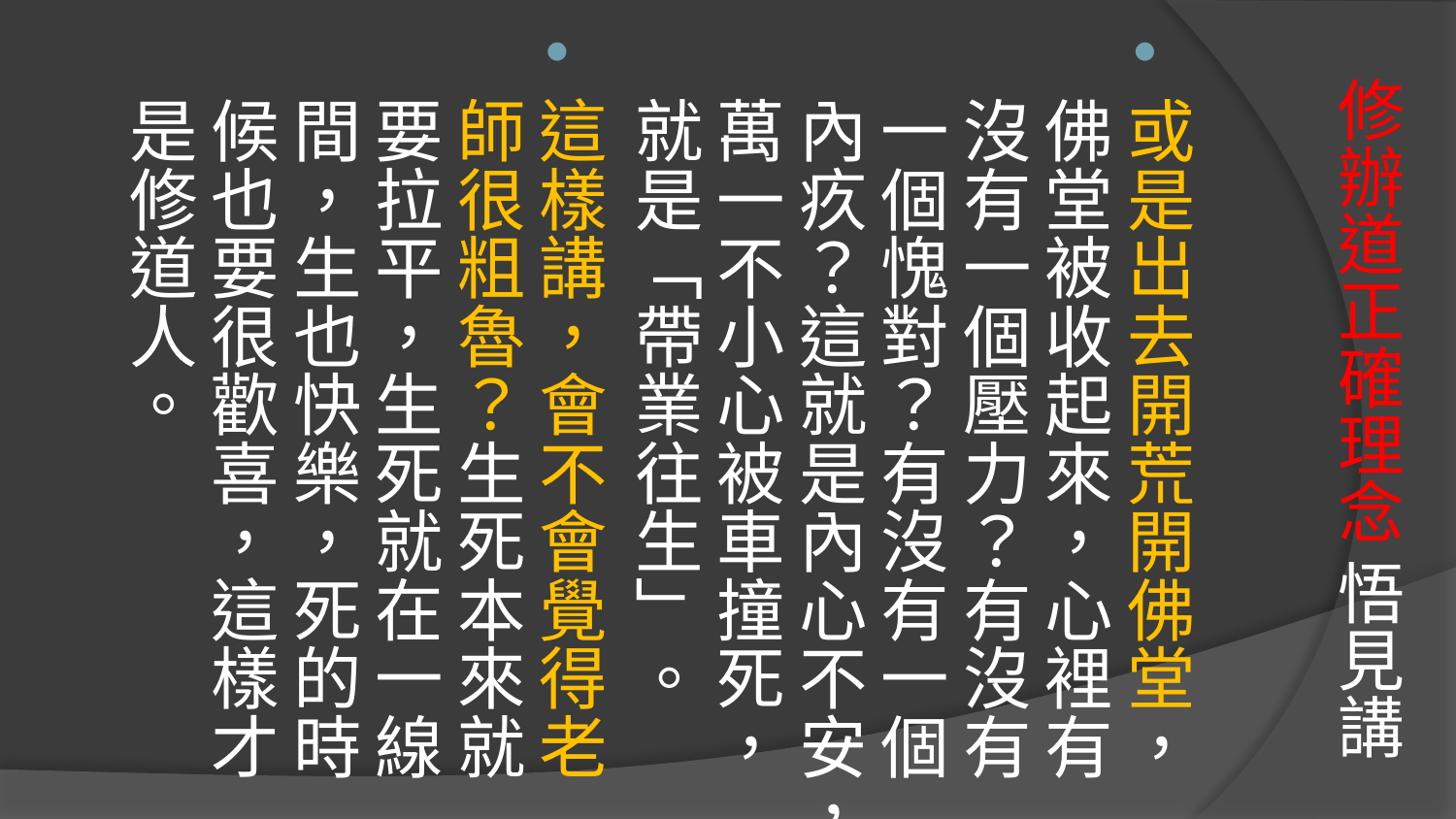

或是出去開荒開佛堂，佛堂被收起來，心裡有沒有一個壓力？有沒有一個愧對？有沒有一個內疚？這就是內心不安，萬一不小心被車撞死，就是「帶業往生」。
這樣講，會不會覺得老師很粗魯？生死本來就要拉平，生死就在一線間，生也快樂，死的時候也要很歡喜，這樣才是修道人。

# 修辦道正確理念 悟見講